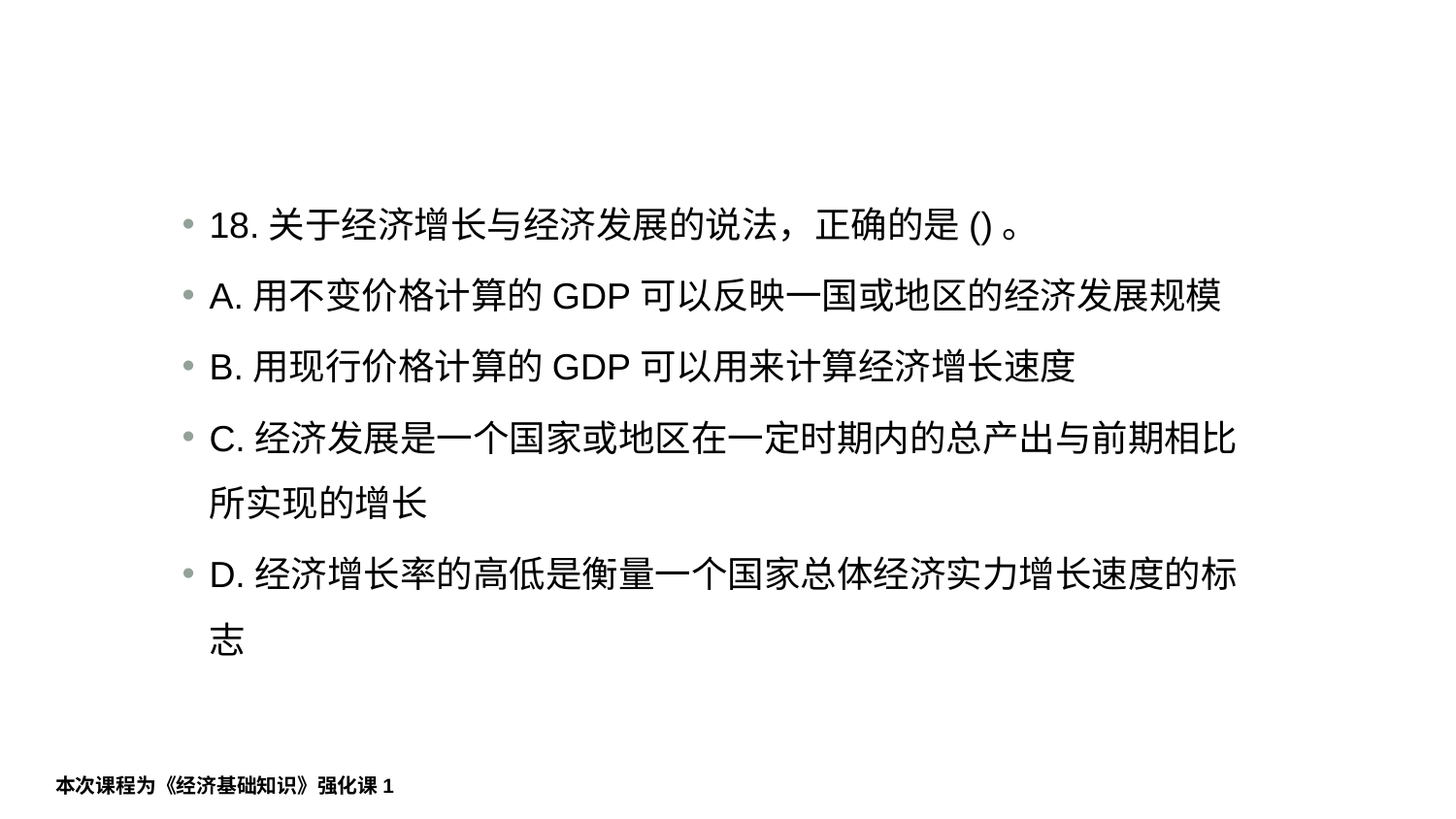

#
18.关于经济增长与经济发展的说法，正确的是()。
A.用不变价格计算的GDP可以反映一国或地区的经济发展规模
B.用现行价格计算的GDP可以用来计算经济增长速度
C.经济发展是一个国家或地区在一定时期内的总产出与前期相比所实现的增长
D.经济增长率的高低是衡量一个国家总体经济实力增长速度的标志